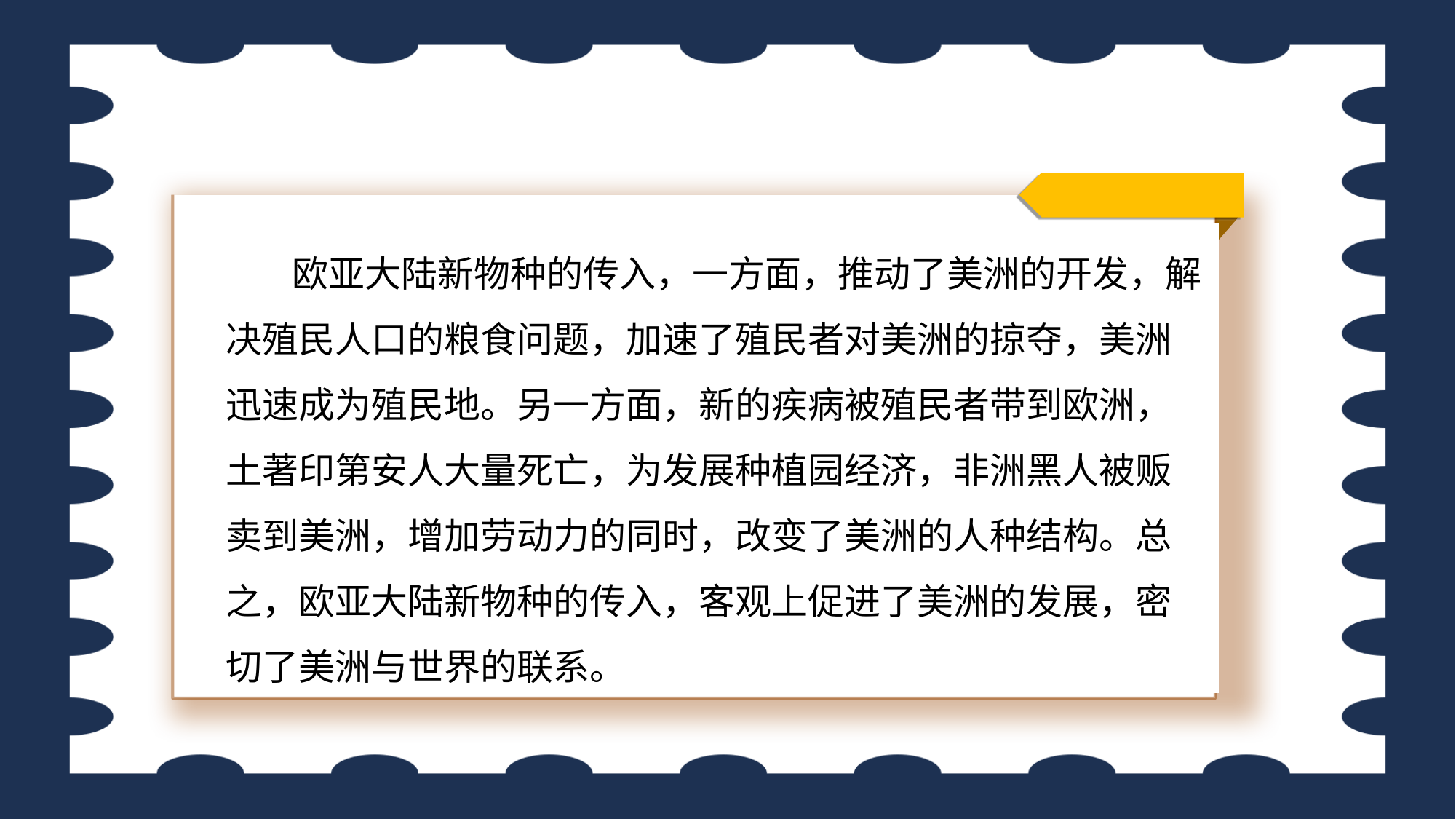

欧亚大陆新物种的传入，一方面，推动了美洲的开发，解决殖民人口的粮食问题，加速了殖民者对美洲的掠夺，美洲迅速成为殖民地。另一方面，新的疾病被殖民者带到欧洲，土著印第安人大量死亡，为发展种植园经济，非洲黑人被贩卖到美洲，增加劳动力的同时，改变了美洲的人种结构。总之，欧亚大陆新物种的传入，客观上促进了美洲的发展，密切了美洲与世界的联系。